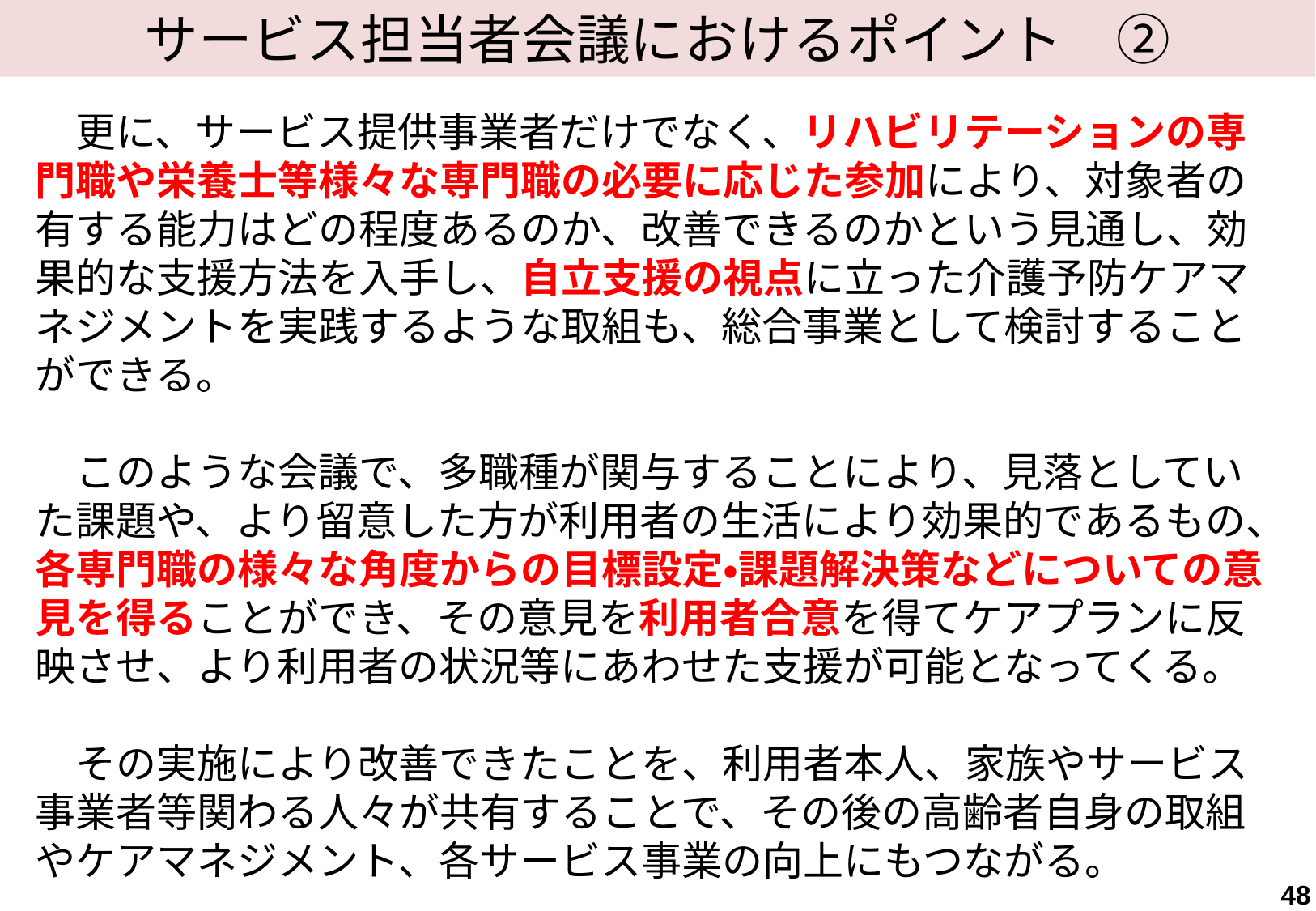

サービス担当者会議におけるポイント　②
　更に、サービス提供事業者だけでなく、リハビリテーションの専門職や栄養士等様々な専門職の必要に応じた参加により、対象者の有する能力はどの程度あるのか、改善できるのかという見通し、効果的な支援方法を入手し、自立支援の視点に立った介護予防ケアマネジメントを実践するような取組も、総合事業として検討することができる。

　このような会議で、多職種が関与することにより、見落としていた課題や、より留意した方が利用者の生活により効果的であるもの、各専門職の様々な角度からの目標設定・課題解決策などについての意見を得ることができ、その意見を利用者合意を得てケアプランに反映させ、より利用者の状況等にあわせた支援が可能となってくる。

　その実施により改善できたことを、利用者本人、家族やサービス事業者等関わる人々が共有することで、その後の高齢者自身の取組やケアマネジメント、各サービス事業の向上にもつながる。

48